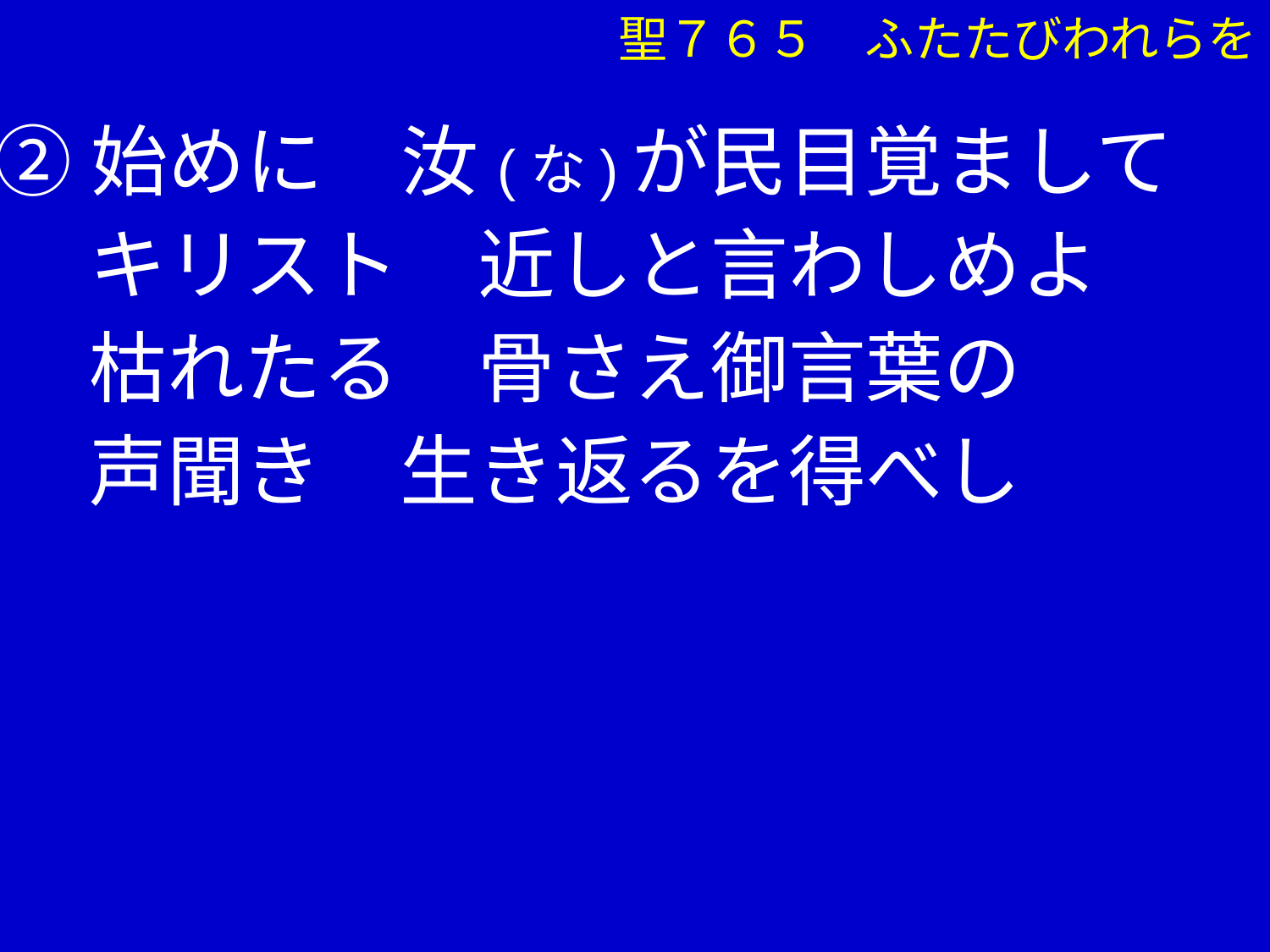

聖７６５　ふたたびわれらを
②始めに　汝(な)が民目覚まして
　 キリスト　近しと言わしめよ
　 枯れたる　骨さえ御言葉の
　 声聞き　生き返るを得べし